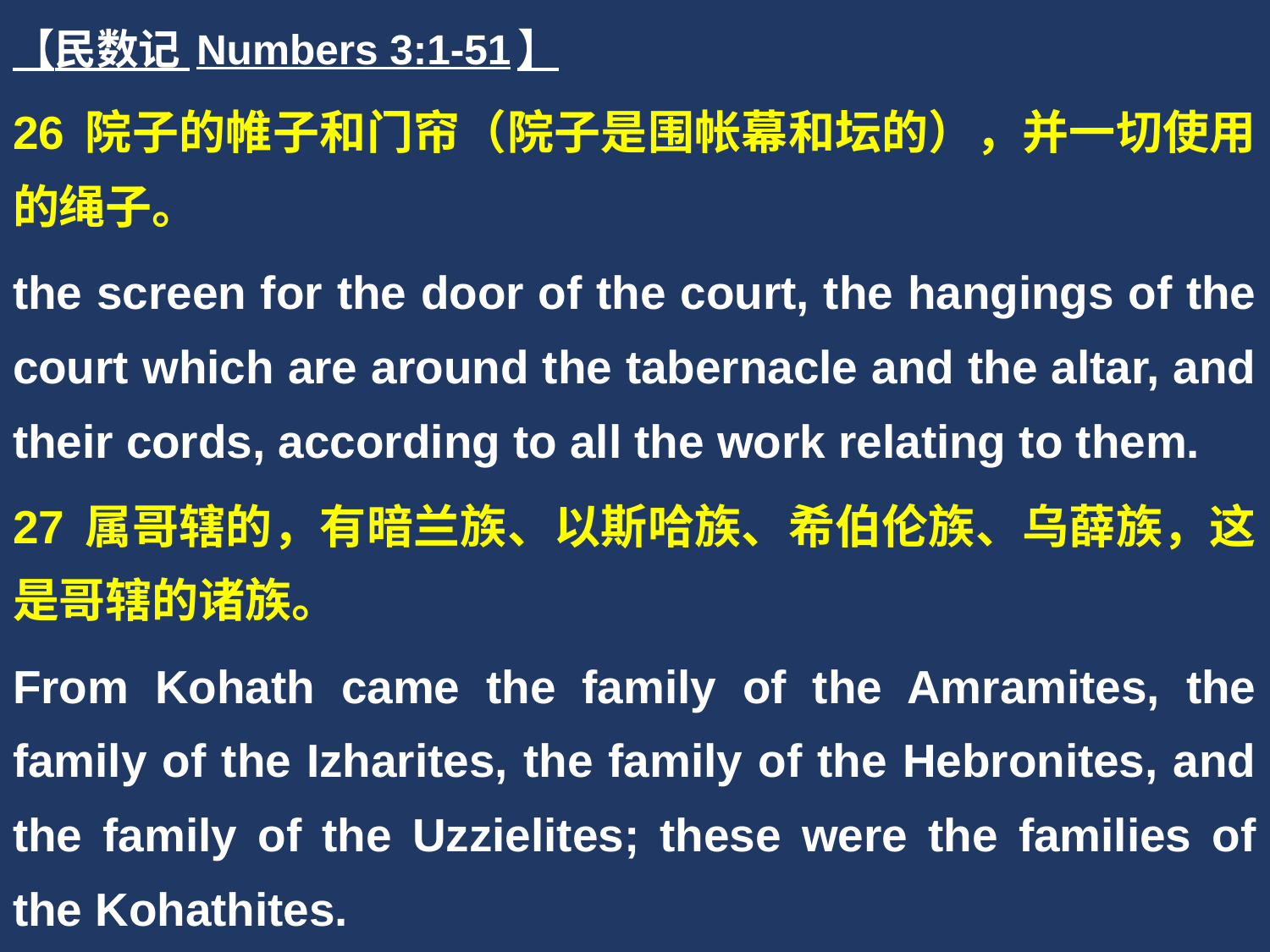

【民数记 Numbers 3:1-51】
26 院子的帷子和门帘（院子是围帐幕和坛的），并一切使用的绳子。
the screen for the door of the court, the hangings of the court which are around the tabernacle and the altar, and their cords, according to all the work relating to them.
27 属哥辖的，有暗兰族、以斯哈族、希伯伦族、乌薛族，这是哥辖的诸族。
From Kohath came the family of the Amramites, the family of the Izharites, the family of the Hebronites, and the family of the Uzzielites; these were the families of the Kohathites.